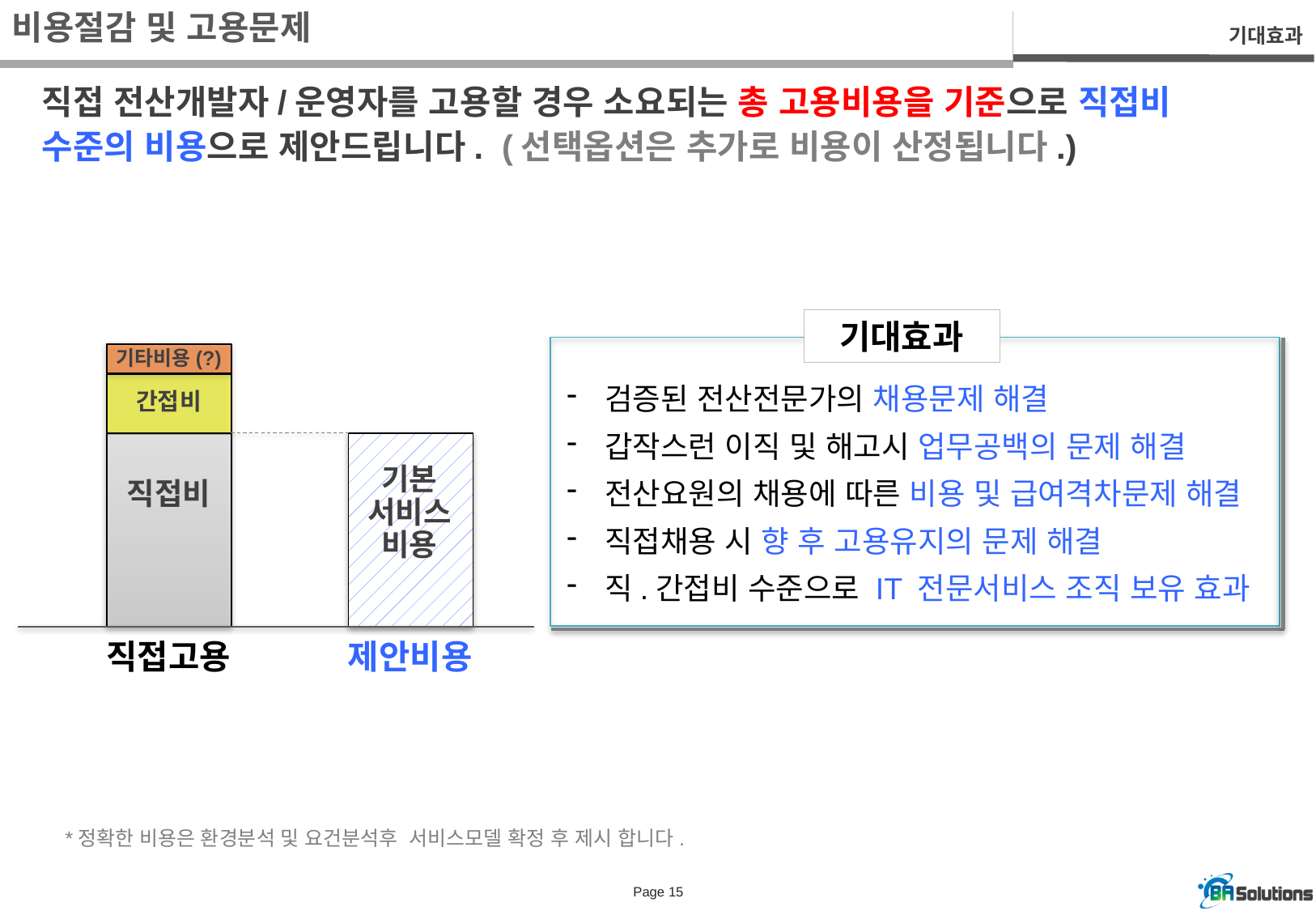

비용절감 및 고용문제
기대효과
직접 전산개발자/운영자를 고용할 경우 소요되는 총 고용비용을 기준으로 직접비 수준의 비용으로 제안드립니다.  (선택옵션은 추가로 비용이 산정됩니다.)
기대효과
기타비용(?)

간접비

직접비

검증된 전산전문가의 채용문제 해결
갑작스런 이직 및 해고시 업무공백의 문제 해결
전산요원의 채용에 따른 비용 및 급여격차문제 해결
직접채용 시 향 후 고용유지의 문제 해결
직.간접비 수준으로 IT 전문서비스 조직 보유 효과

기본
서비스
비용
직접고용
제안비용
*정확한 비용은 환경분석 및 요건분석후  서비스모델 확정 후 제시 합니다.